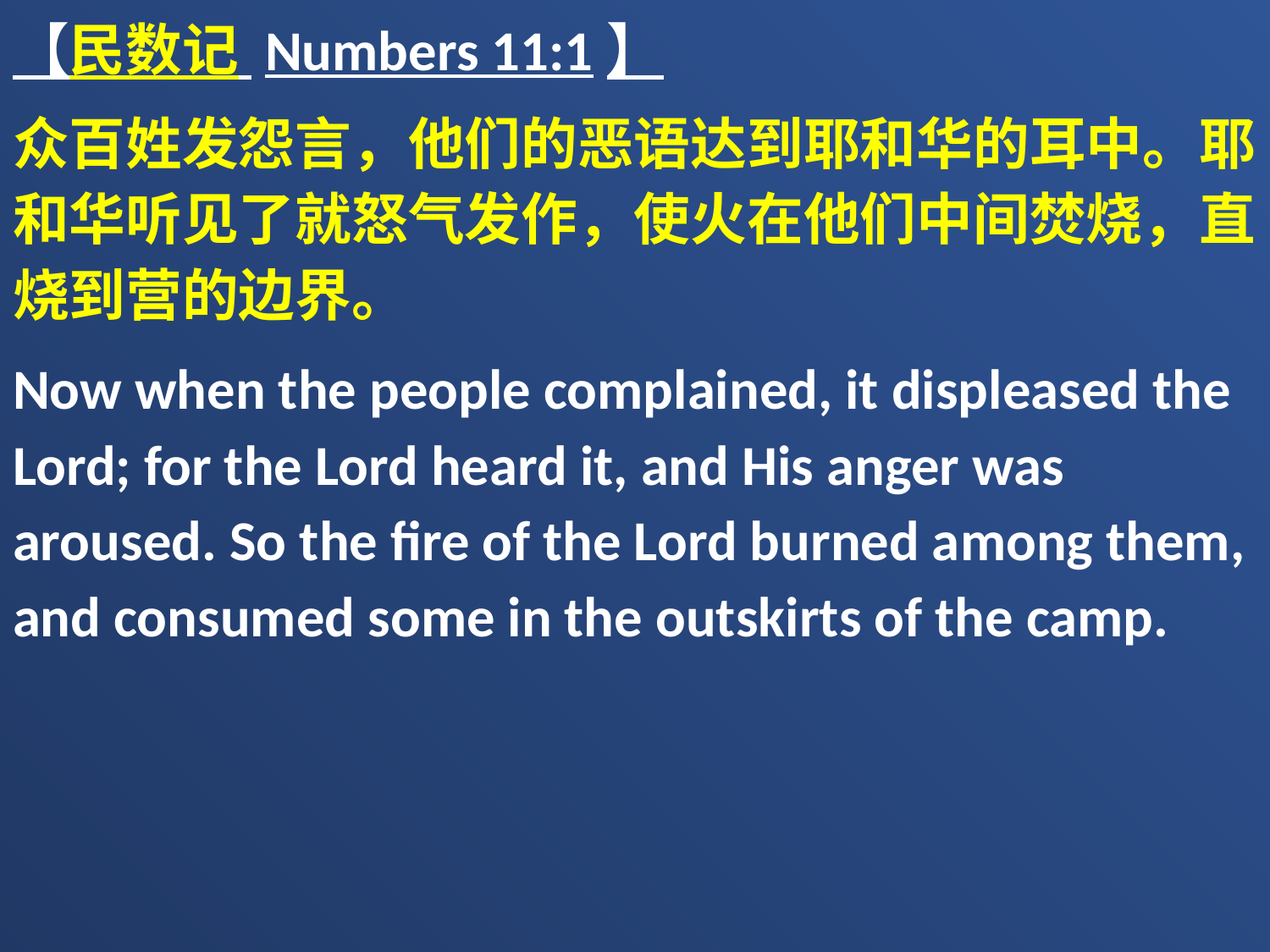

【民数记 Numbers 11:1】
众百姓发怨言，他们的恶语达到耶和华的耳中。耶和华听见了就怒气发作，使火在他们中间焚烧，直烧到营的边界。
Now when the people complained, it displeased the Lord; for the Lord heard it, and His anger was aroused. So the fire of the Lord burned among them, and consumed some in the outskirts of the camp.